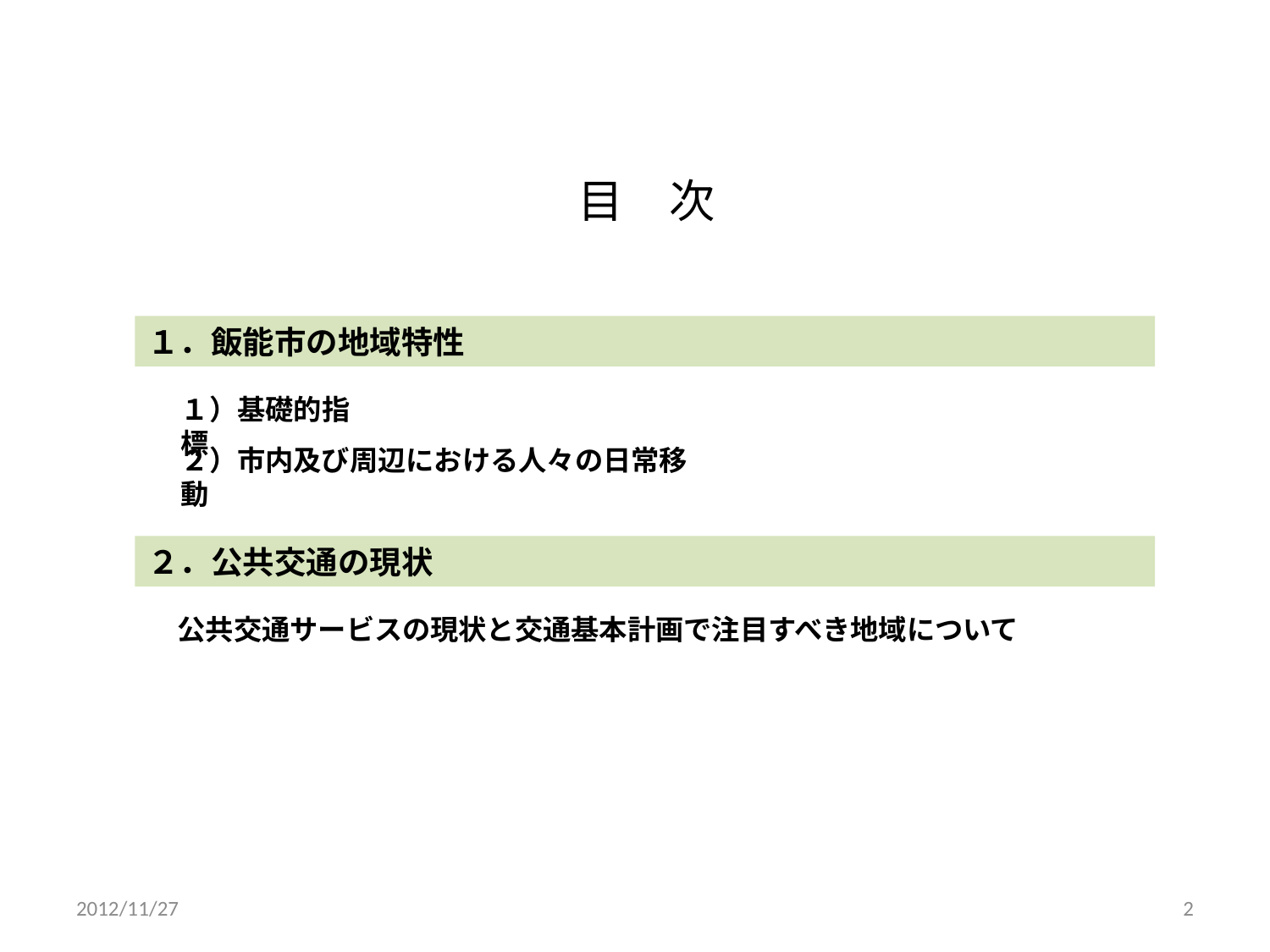

目　次
１．飯能市の地域特性
１）基礎的指標
２）市内及び周辺における人々の日常移動
２．公共交通の現状
公共交通サービスの現状と交通基本計画で注目すべき地域について

2012/11/27
2